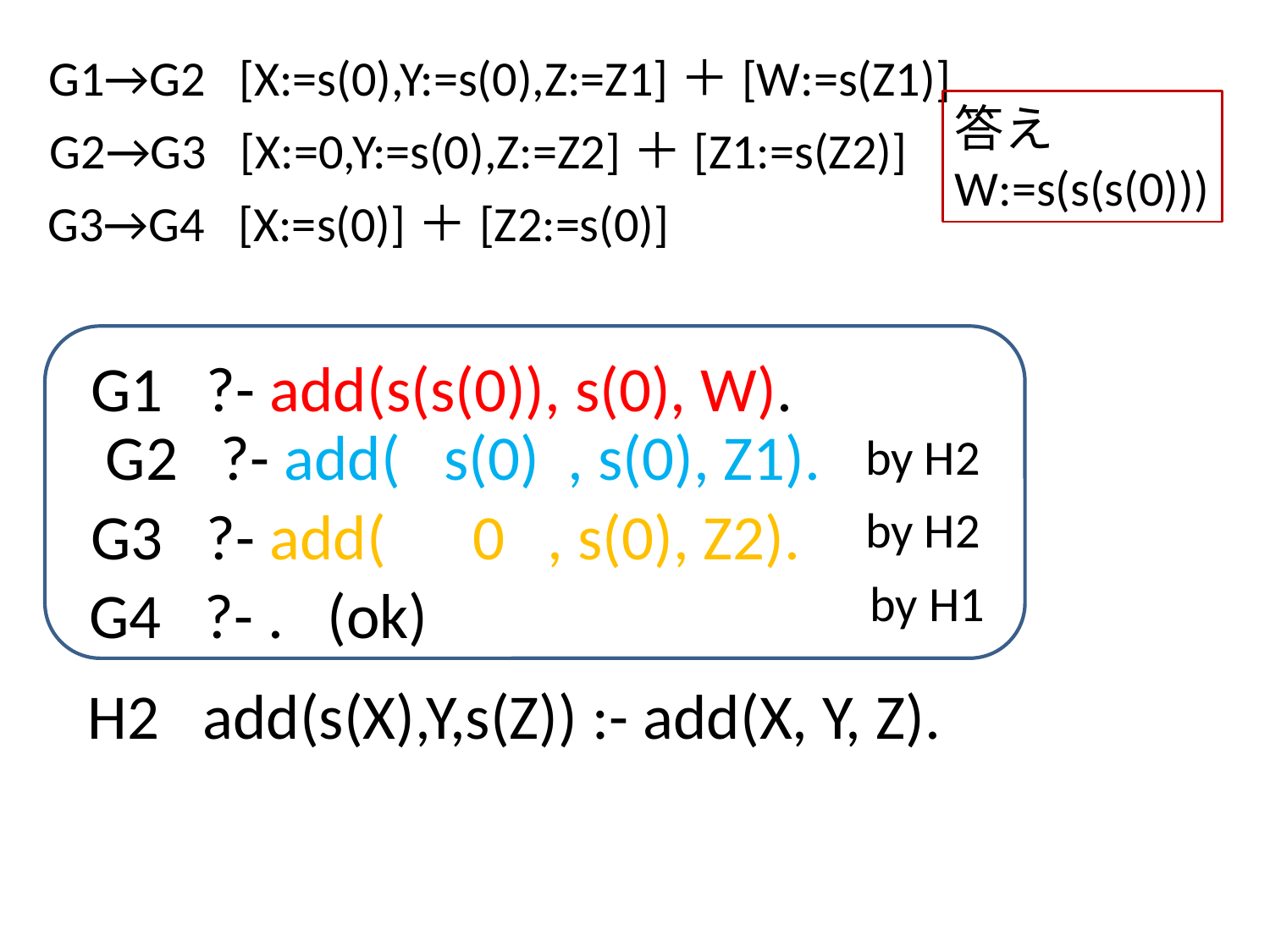

G1→G2   [X:=s(0),Y:=s(0),Z:=Z1]＋[W:=s(Z1)]
答え
W:=s(s(s(0)))
G2→G3   [X:=0,Y:=s(0),Z:=Z2]＋[Z1:=s(Z2)]
G3→G4   [X:=s(0)]＋[Z2:=s(0)]

G1   ?- add(s(s(0)), s(0), W).
G2   ?- add(   s(0)  , s(0), Z1).
by H2
G3   ?- add(      0   , s(0), Z2).
by H2
by H1
G4   ?- .   (ok)
H2   add(s(X),Y,s(Z)) :- add(X, Y, Z).